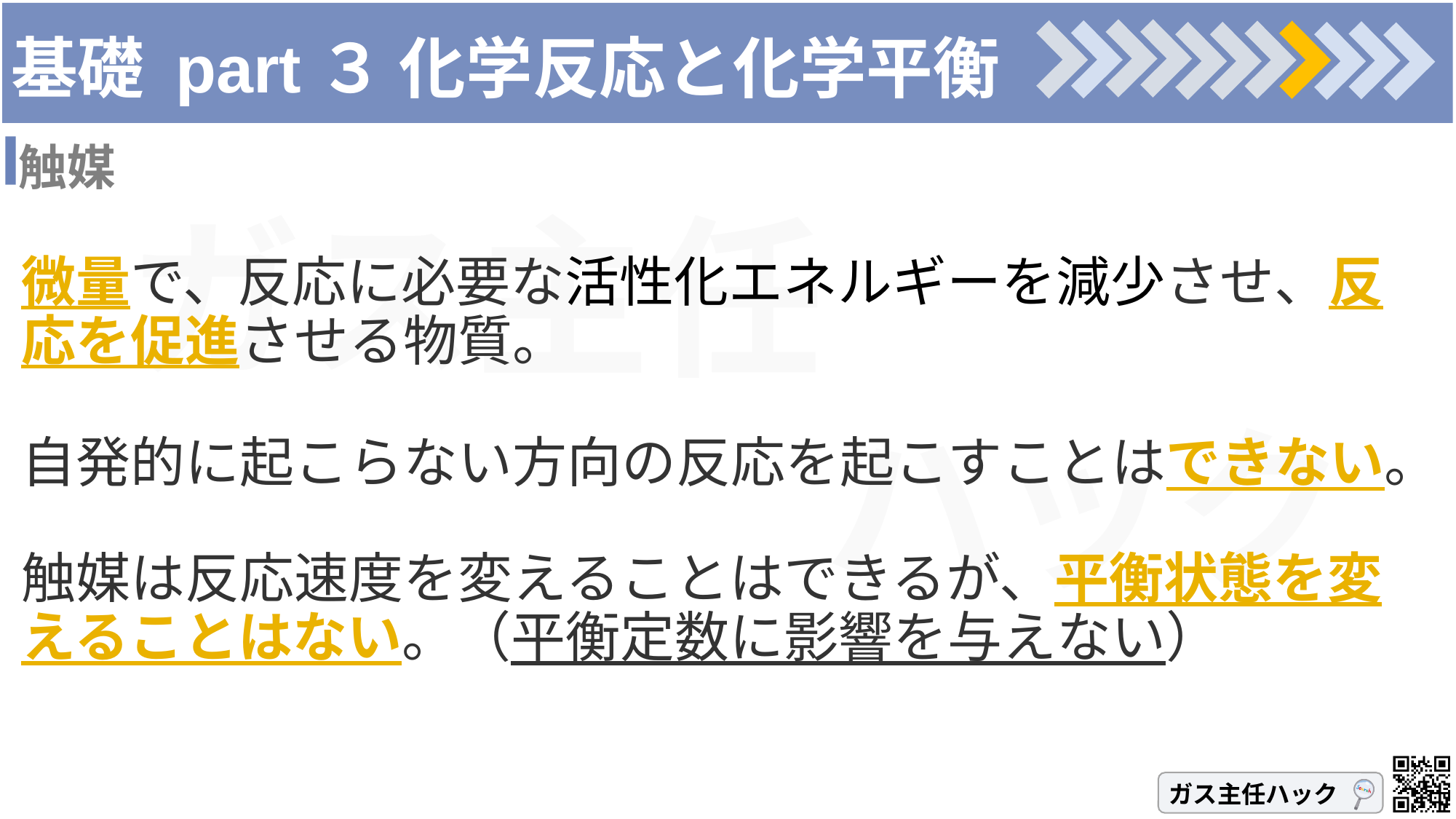

# 基礎 part３ 化学反応と化学平衡

触媒

微量で、反応に必要な活性化エネルギーを減少させ、反応を促進させる物質。

自発的に起こらない方向の反応を起こすことはできない。

触媒は反応速度を変えることはできるが、平衡状態を変えることはない。（平衡定数に影響を与えない）